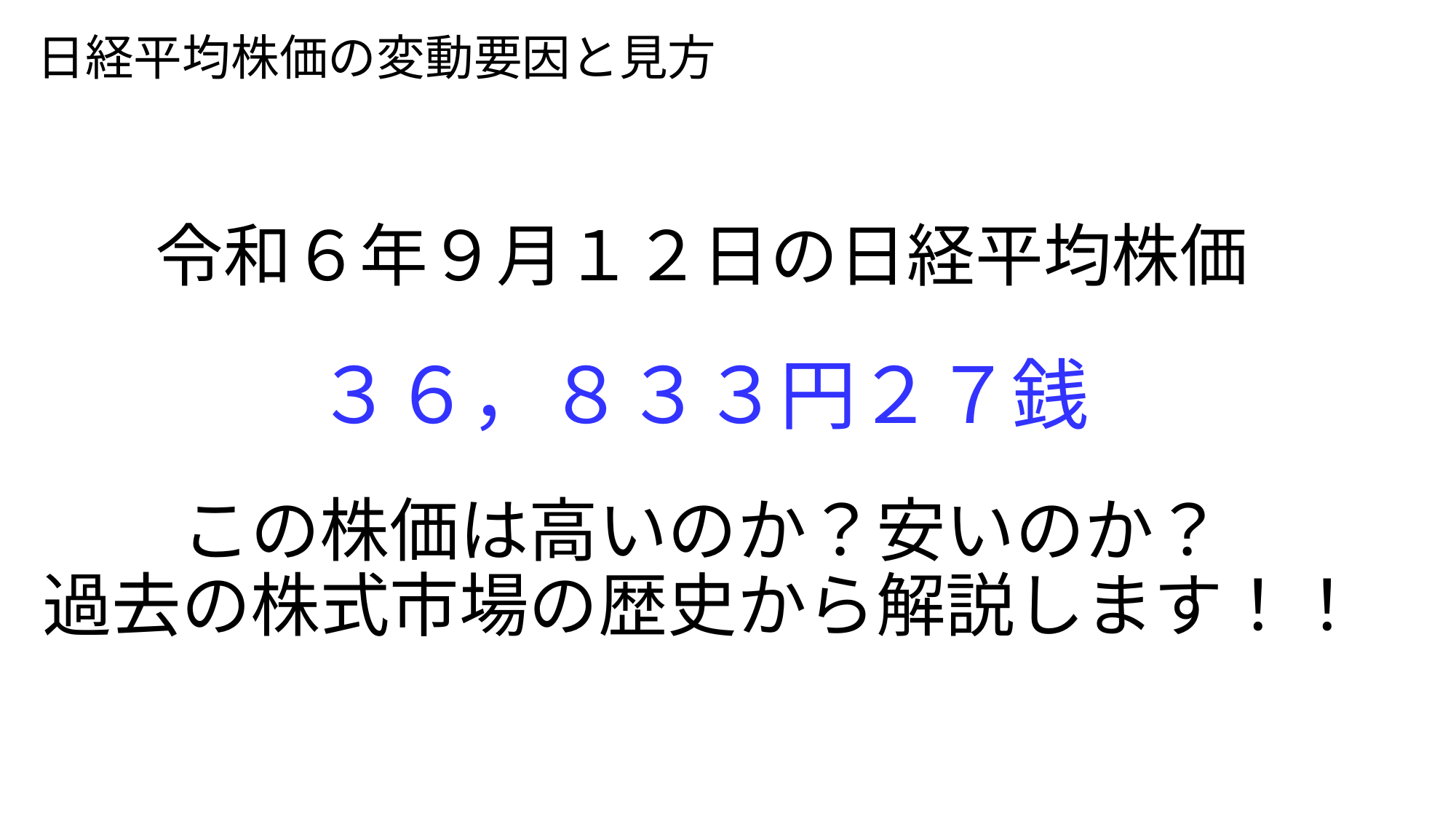

日経平均株価の変動要因と見方
# 令和６年９月１２日の日経平均株価 ３６，８３３円２７銭 この株価は高いのか？安いのか？ 過去の株式市場の歴史から解説します！！